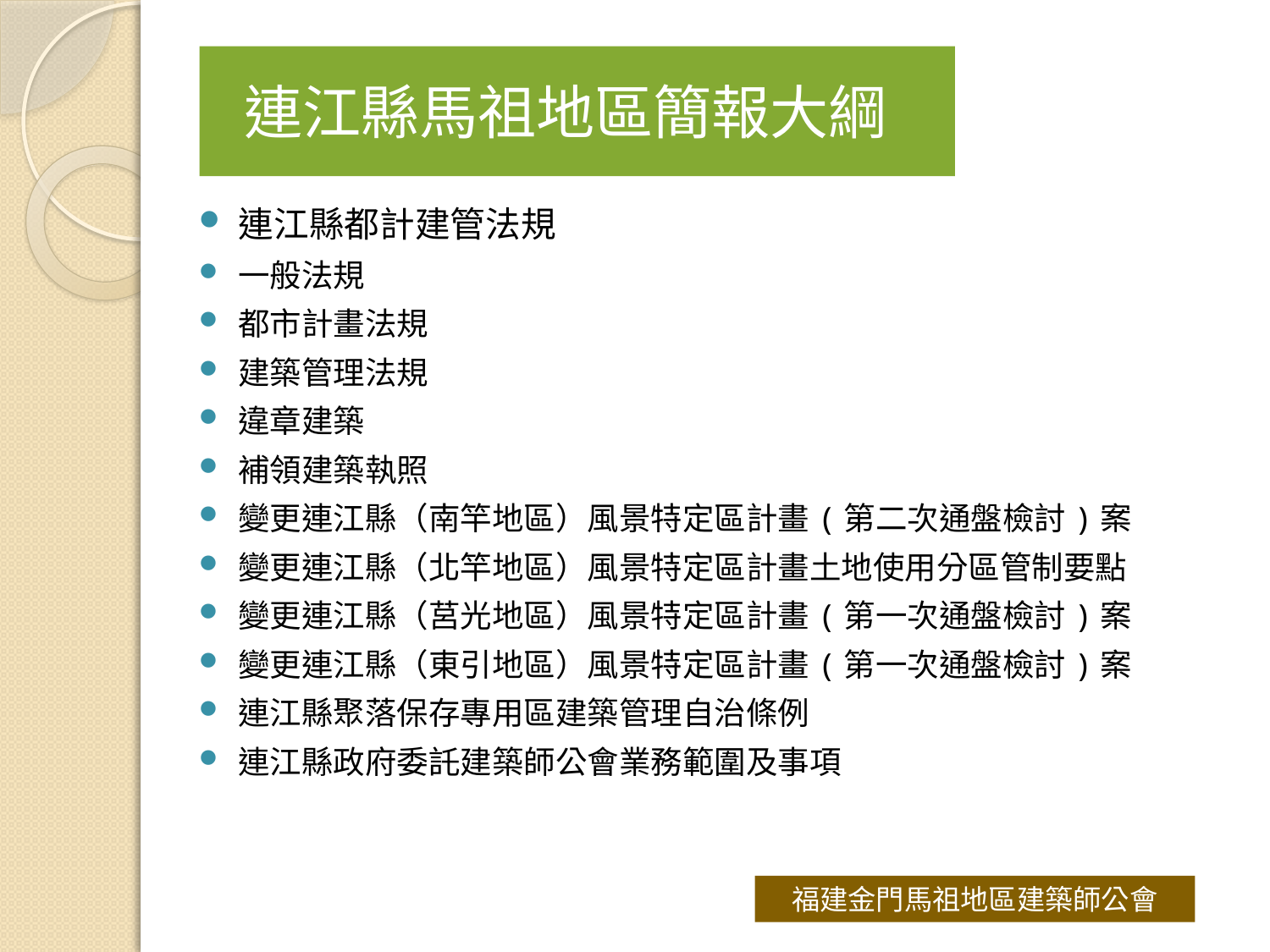

# 連江縣馬祖地區簡報大綱
連江縣都計建管法規
一般法規
都市計畫法規
建築管理法規
違章建築
補領建築執照
變更連江縣（南竿地區）風景特定區計畫(第二次通盤檢討)案
變更連江縣（北竿地區）風景特定區計畫土地使用分區管制要點
變更連江縣（莒光地區）風景特定區計畫(第一次通盤檢討)案
變更連江縣（東引地區）風景特定區計畫(第一次通盤檢討)案
連江縣聚落保存專用區建築管理自治條例
連江縣政府委託建築師公會業務範圍及事項

福建金門馬祖地區建築師公會